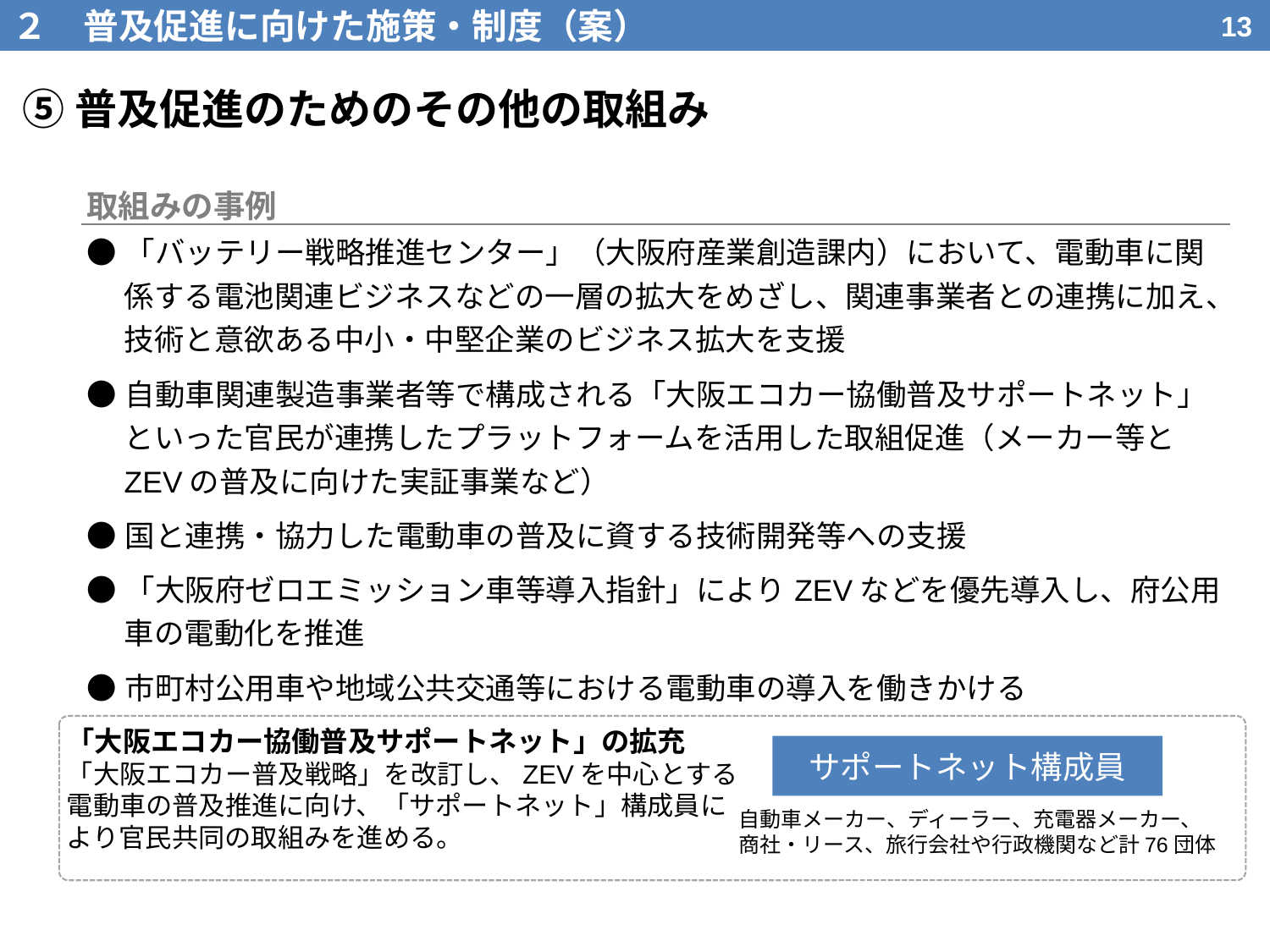

２　普及促進に向けた施策・制度（案）
13
⑤普及促進のためのその他の取組み
| 取組みの事例 |
| --- |
| ●「バッテリー戦略推進センター」（大阪府産業創造課内）において、電動車に関係する電池関連ビジネスなどの一層の拡大をめざし、関連事業者との連携に加え、技術と意欲ある中小・中堅企業のビジネス拡大を支援 ●自動車関連製造事業者等で構成される「大阪エコカー協働普及サポートネット」といった官民が連携したプラットフォームを活用した取組促進（メーカー等とZEVの普及に向けた実証事業など） ●国と連携・協力した電動車の普及に資する技術開発等への支援 ●「大阪府ゼロエミッション車等導入指針」によりZEVなどを優先導入し、府公用車の電動化を推進 ●市町村公用車や地域公共交通等における電動車の導入を働きかける |
「大阪エコカー協働普及サポートネット」の拡充
「大阪エコカー普及戦略」を改訂し、ZEVを中心とする
電動車の普及推進に向け、「サポートネット」構成員に
より官民共同の取組みを進める。

サポートネット構成員
　自動車メーカー、ディーラー、充電器メーカー、
　商社・リース、旅行会社や行政機関など計76団体